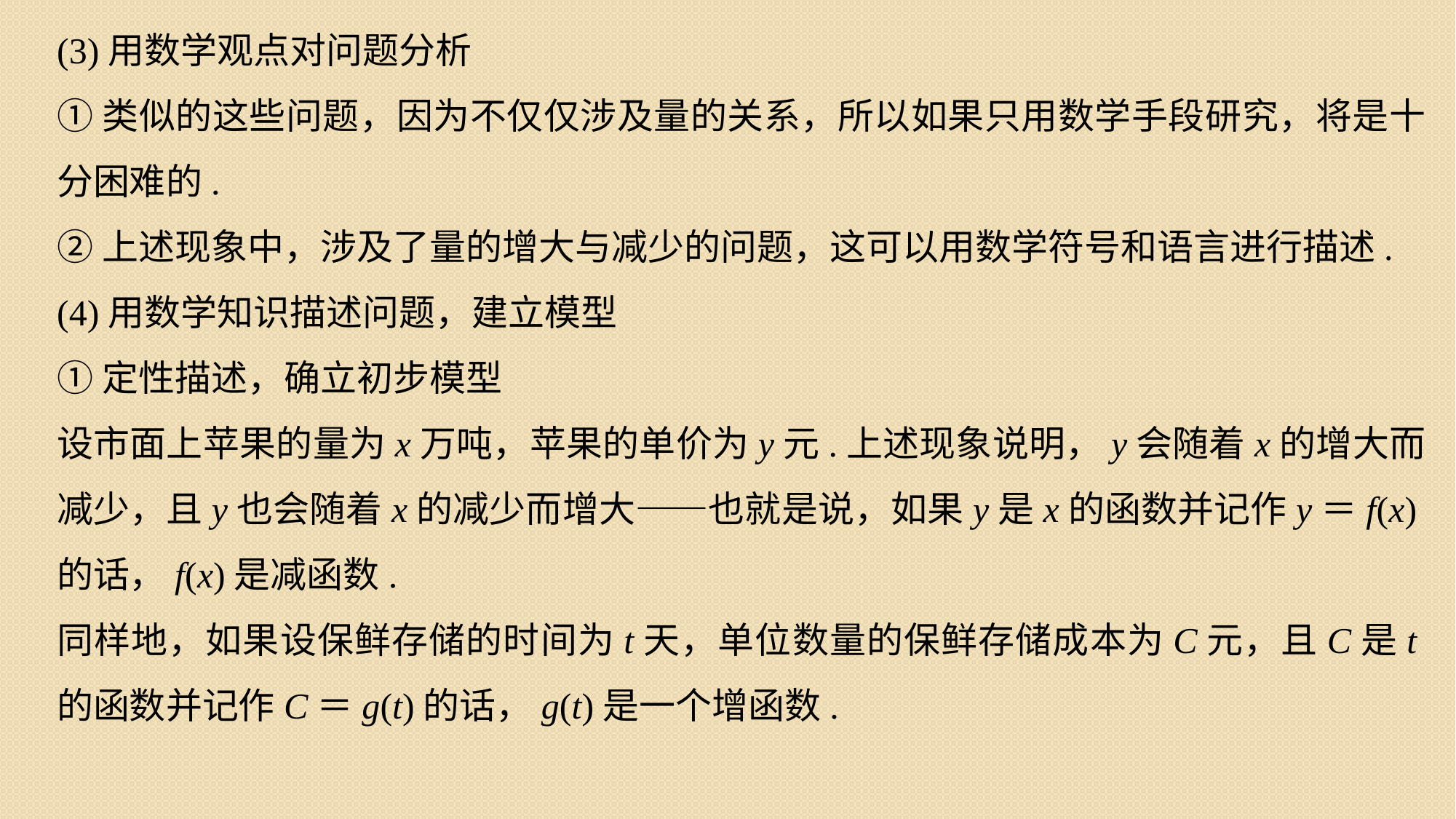

(3)用数学观点对问题分析
①类似的这些问题，因为不仅仅涉及量的关系，所以如果只用数学手段研究，将是十分困难的.
②上述现象中，涉及了量的增大与减少的问题，这可以用数学符号和语言进行描述.
(4)用数学知识描述问题，建立模型
①定性描述，确立初步模型
设市面上苹果的量为x万吨，苹果的单价为y元.上述现象说明，y会随着x的增大而减少，且y也会随着x的减少而增大——也就是说，如果y是x的函数并记作y＝f(x)的话，f(x)是减函数.
同样地，如果设保鲜存储的时间为t天，单位数量的保鲜存储成本为C元，且C是t的函数并记作C＝g(t)的话，g(t)是一个增函数.